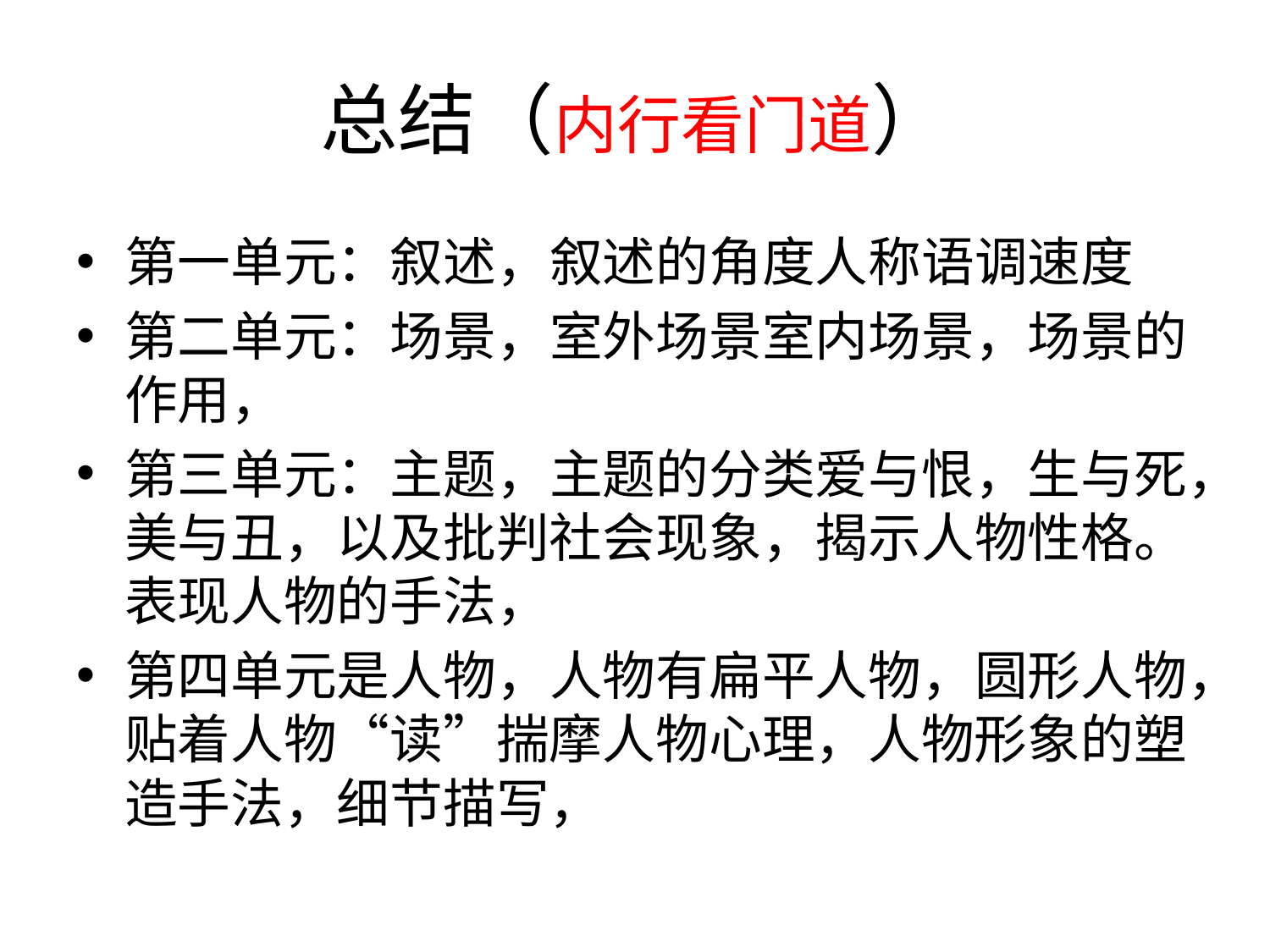

# 总结（内行看门道）
第一单元：叙述，叙述的角度人称语调速度
第二单元：场景，室外场景室内场景，场景的作用，
第三单元：主题，主题的分类爱与恨，生与死，美与丑，以及批判社会现象，揭示人物性格。表现人物的手法，
第四单元是人物，人物有扁平人物，圆形人物，贴着人物“读”揣摩人物心理，人物形象的塑造手法，细节描写，